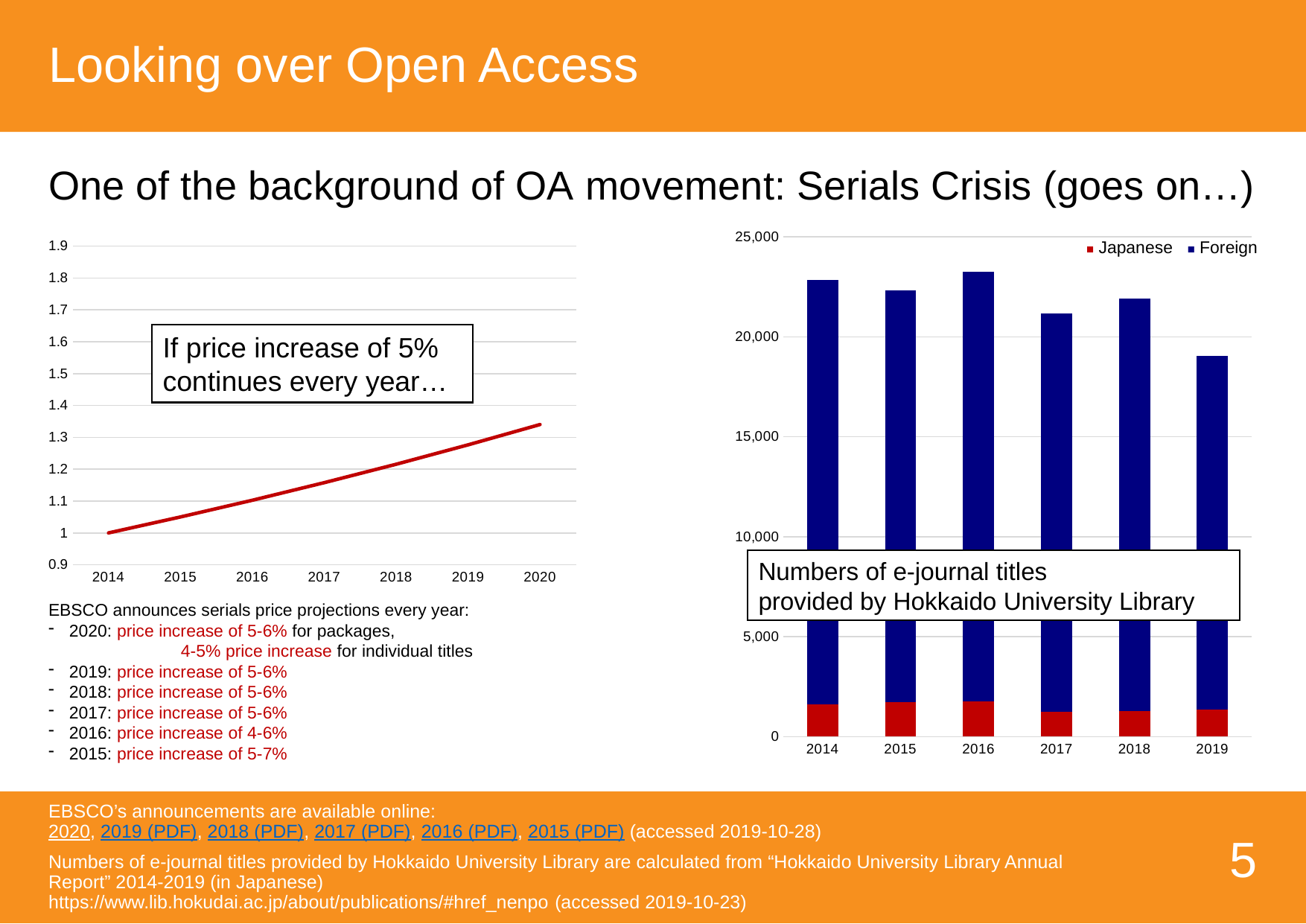

# Looking over Open Access
One of the background of OA movement: Serials Crisis (goes on…)

### Chart

| Category | 和 | 洋 |
|---|---|---|
| 2014 | 1623.0 | 21203.0 |
| 2015 | 1714.0 | 20603.0 |
| 2016 | 1781.0 | 21453.0 |
| 2017 | 1228.0 | 19940.0 |
| 2018 | 1294.0 | 20621.0 |
| 2019 | 1362.0 | 17693.0 |

### Chart

| Category |  |
|---|---|
| 2014 | 1.0 |
| 2015 | 1.05 |
| 2016 | 1.1025 |
| 2017 | 1.1576250000000001 |
| 2018 | 1.2155062500000002 |
| 2019 | 1.2762815625000004 |
| 2020 | 1.3400956406250004 |
■ Japanese   ■ Foreign
If price increase of 5% continues every year…
Numbers of e-journal titles
provided by Hokkaido University Library
EBSCO announces serials price projections every year:
2020: price increase of 5-6% for packages,
	4-5% price increase for individual titles
2019: price increase of 5-6%
2018: price increase of 5-6%
2017: price increase of 5-6%
2016: price increase of 4-6%
2015: price increase of 5-7%
5
EBSCO’s announcements are available online:
2020, 2019 (PDF), 2018 (PDF), 2017 (PDF), 2016 (PDF), 2015 (PDF) (accessed 2019-10-28)

Numbers of e-journal titles provided by Hokkaido University Library are calculated from “Hokkaido University Library Annual Report” 2014-2019 (in Japanese)
https://www.lib.hokudai.ac.jp/about/publications/#href_nenpo (accessed 2019-10-23)